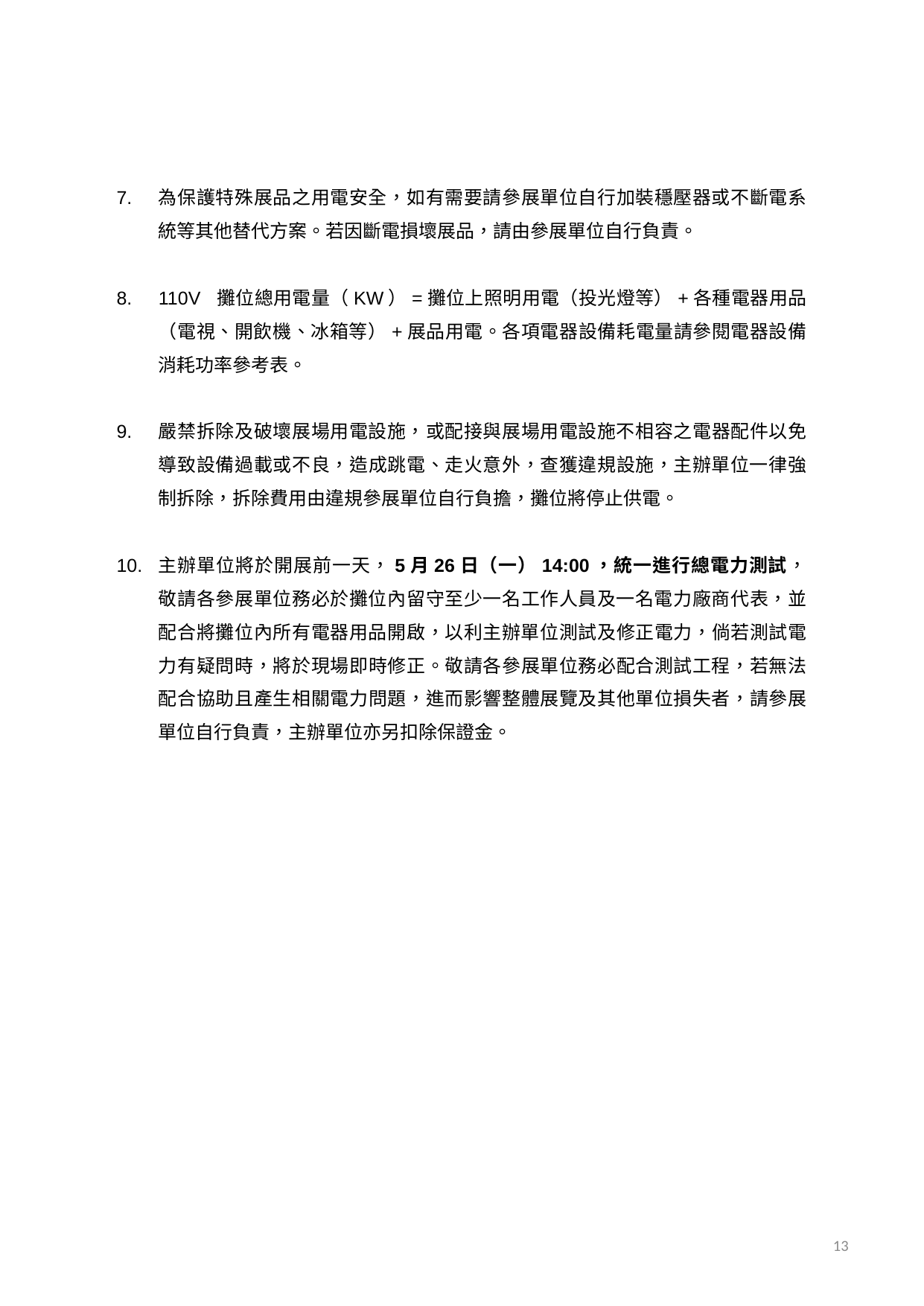

為保護特殊展品之用電安全，如有需要請參展單位自行加裝穩壓器或不斷電系統等其他替代方案。若因斷電損壞展品，請由參展單位自行負責。

110V  攤位總用電量（KW）=攤位上照明用電（投光燈等）+各種電器用品（電視、開飲機、冰箱等）+展品用電。各項電器設備耗電量請參閱電器設備消耗功率參考表。

嚴禁拆除及破壞展場用電設施，或配接與展場用電設施不相容之電器配件以免導致設備過載或不良，造成跳電、走火意外，查獲違規設施，主辦單位一律強制拆除，拆除費用由違規參展單位自行負擔，攤位將停止供電。

主辦單位將於開展前一天，5月26日（一）14:00，統一進行總電力測試， 敬請各參展單位務必於攤位內留守至少一名工作人員及一名電力廠商代表，並配合將攤位內所有電器用品開啟，以利主辦單位測試及修正電力，倘若測試電力有疑問時，將於現場即時修正。敬請各參展單位務必配合測試工程，若無法配合協助且產生相關電力問題，進而影響整體展覽及其他單位損失者，請參展單位自行負責，主辦單位亦另扣除保證金。
13